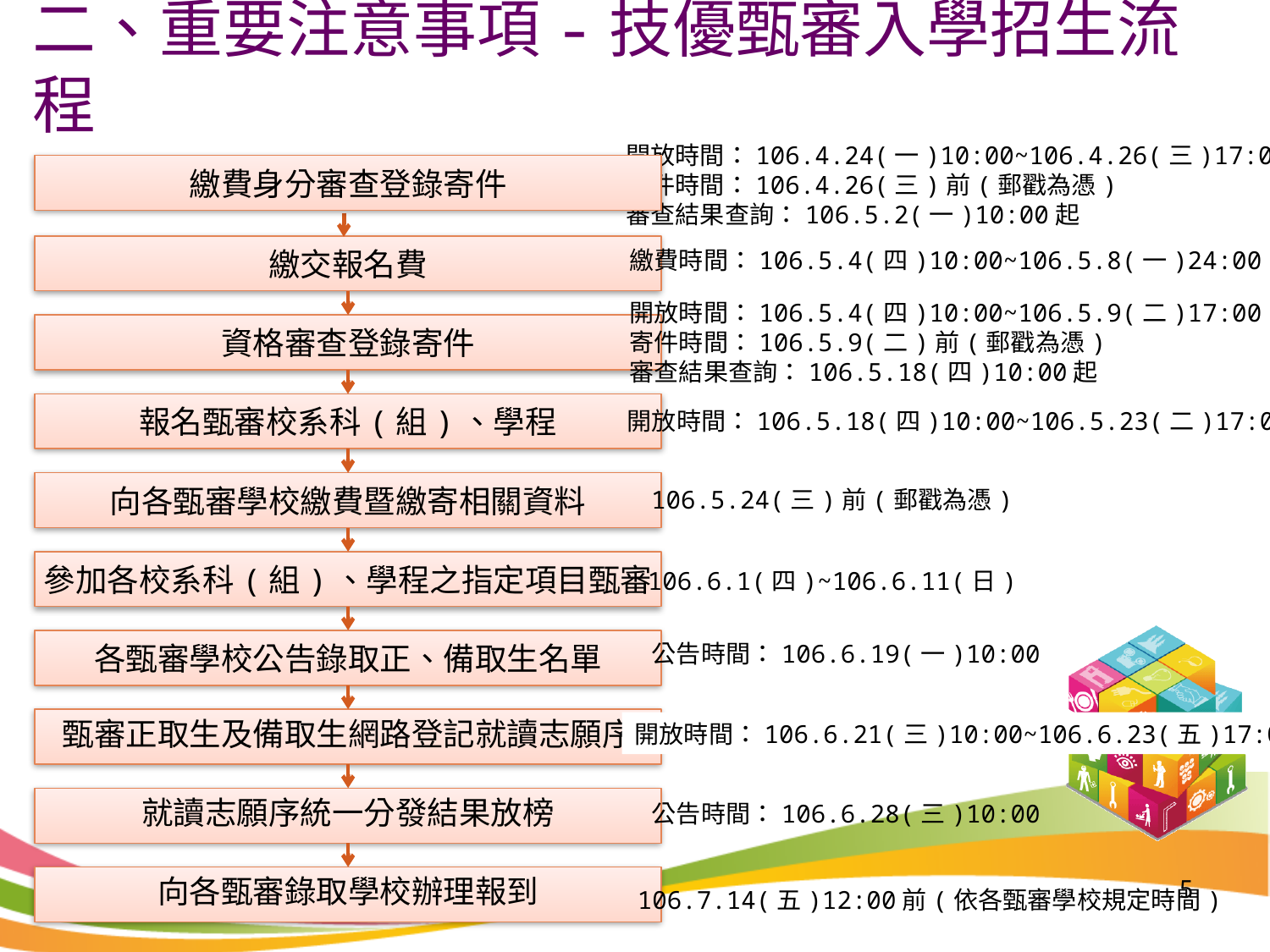

二、重要注意事項-技優甄審入學招生流程
開放時間：106.4.24(一)10:00~106.4.26(三)17:00
寄件時間：106.4.26(三)前(郵戳為憑)
審查結果查詢：106.5.2(一)10:00起
繳費身分審查登錄寄件
繳交報名費
繳費時間：106.5.4(四)10:00~106.5.8(一)24:00
開放時間：106.5.4(四)10:00~106.5.9(二)17:00
寄件時間：106.5.9(二)前(郵戳為憑)
審查結果查詢：106.5.18(四)10:00起
資格審查登錄寄件
報名甄審校系科(組)、學程
開放時間：106.5.18(四)10:00~106.5.23(二)17:00
向各甄審學校繳費暨繳寄相關資料
106.5.24(三)前(郵戳為憑)
參加各校系科(組)、學程之指定項目甄審
106.6.1(四)~106.6.11(日)
各甄審學校公告錄取正、備取生名單
公告時間：106.6.19(一)10:00
甄審正取生及備取生網路登記就讀志願序
開放時間：106.6.21(三)10:00~106.6.23(五)17:00
就讀志願序統一分發結果放榜
公告時間：106.6.28(三)10:00
5
向各甄審錄取學校辦理報到
106.7.14(五)12:00前(依各甄審學校規定時間)